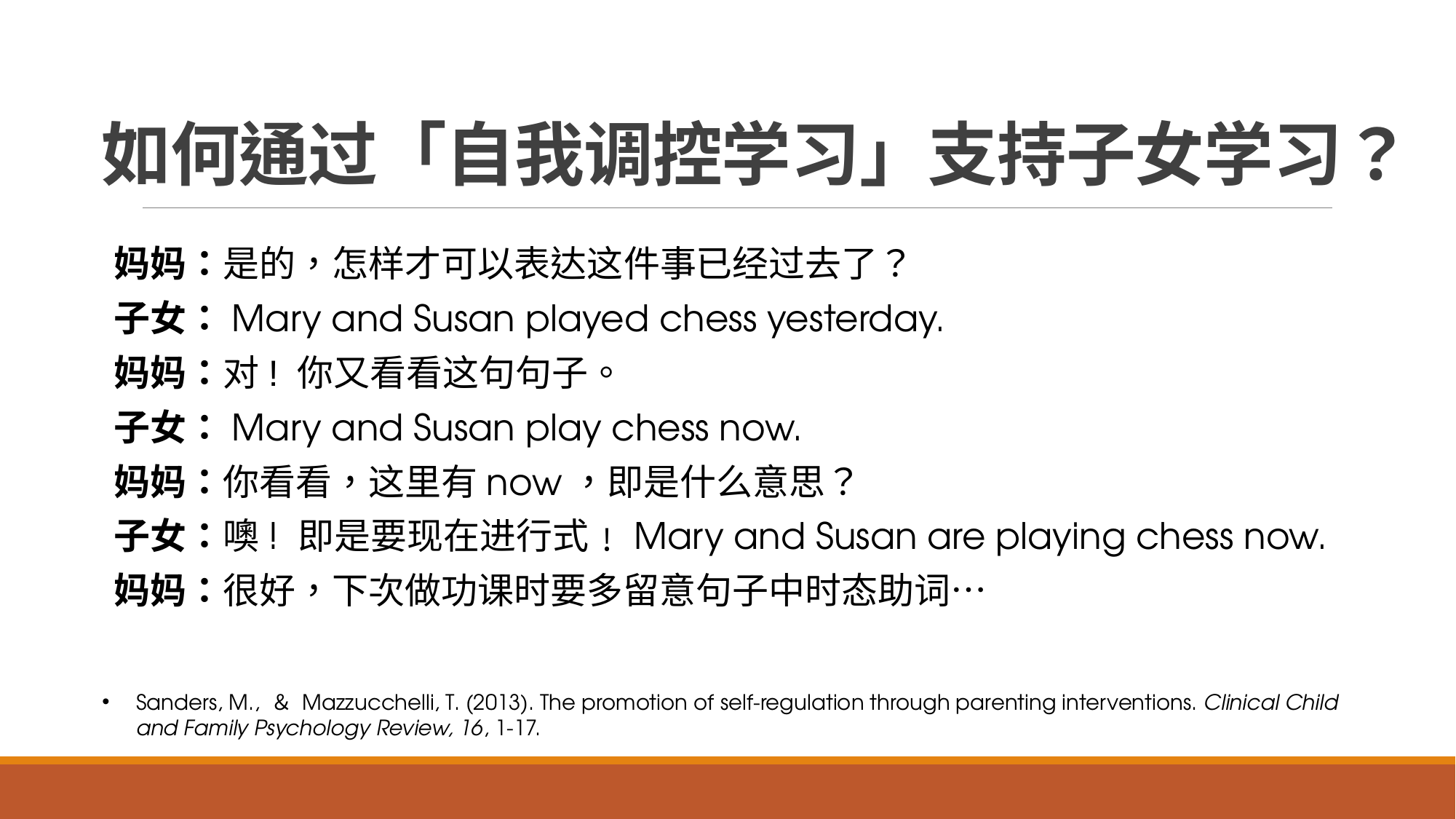

# 如何通过「自我调控学习」支持子女学习？
妈妈：是的，怎样才可以表达这件事已经过去了？
子女：Mary and Susan played chess yesterday.
妈妈：对! 你又看看这句句子。
子女：Mary and Susan play chess now.
妈妈：你看看，这里有now，即是什么意思？
子女：噢! 即是要现在进行式﹗Mary and Susan are playing chess now.
妈妈：很好，下次做功课时要多留意句子中时态助词…

Sanders, M., ＆ Mazzucchelli, T. (2013). The promotion of self-regulation through parenting interventions. Clinical Child and Family Psychology Review, 16, 1-17.